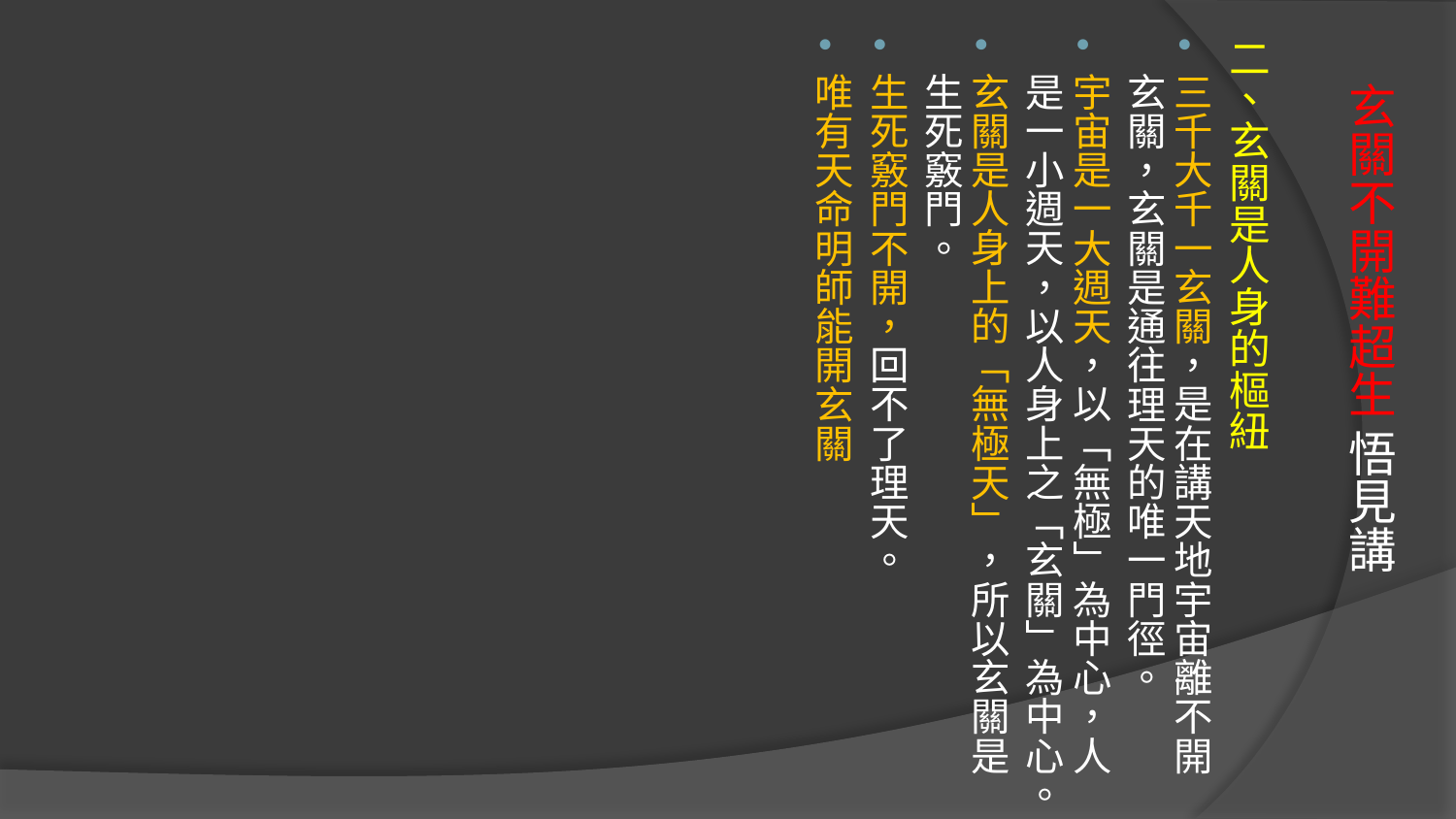

二、玄關是人身的樞紐
三千大千一玄關，是在講天地宇宙離不開玄關，玄關是通往理天的唯一門徑。
宇宙是一大週天，以「無極」為中心，人是一小週天，以人身上之「玄關」為中心。
玄關是人身上的「無極天」，所以玄關是生死竅門。
生死竅門不開，回不了理天。
唯有天命明師能開玄關

# 玄關不開難超生 悟見講